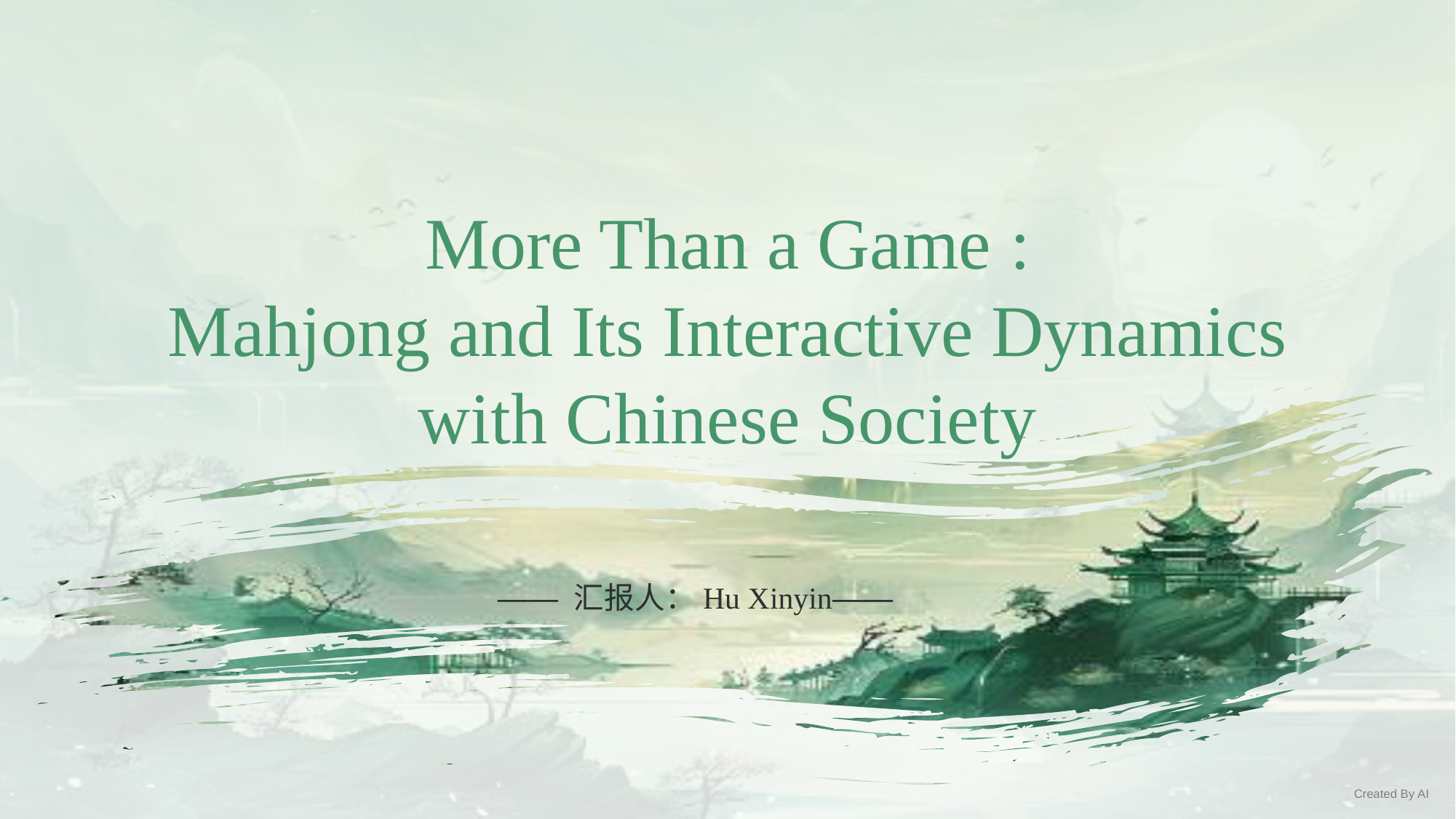

# More Than a Game : Mahjong and Its Interactive Dynamics with Chinese Society
—— 汇报人：Hu Xinyin——
Created By AI